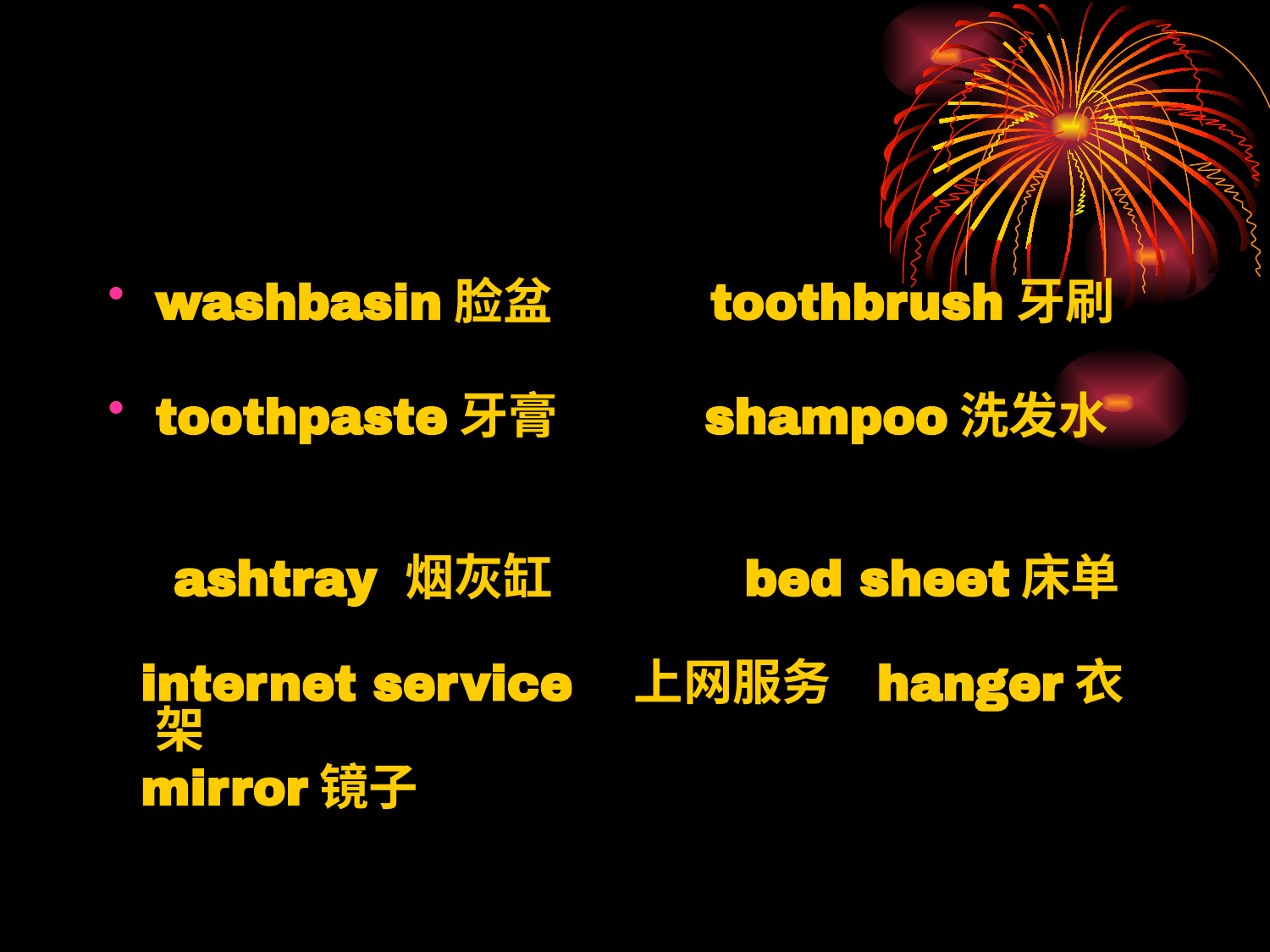

washbasin脸盆             toothbrush牙刷

toothpaste牙膏            shampoo洗发水

    ashtray 烟灰缸                bed sheet床单
  internet service   上网服务   hanger衣架
  mirror镜子